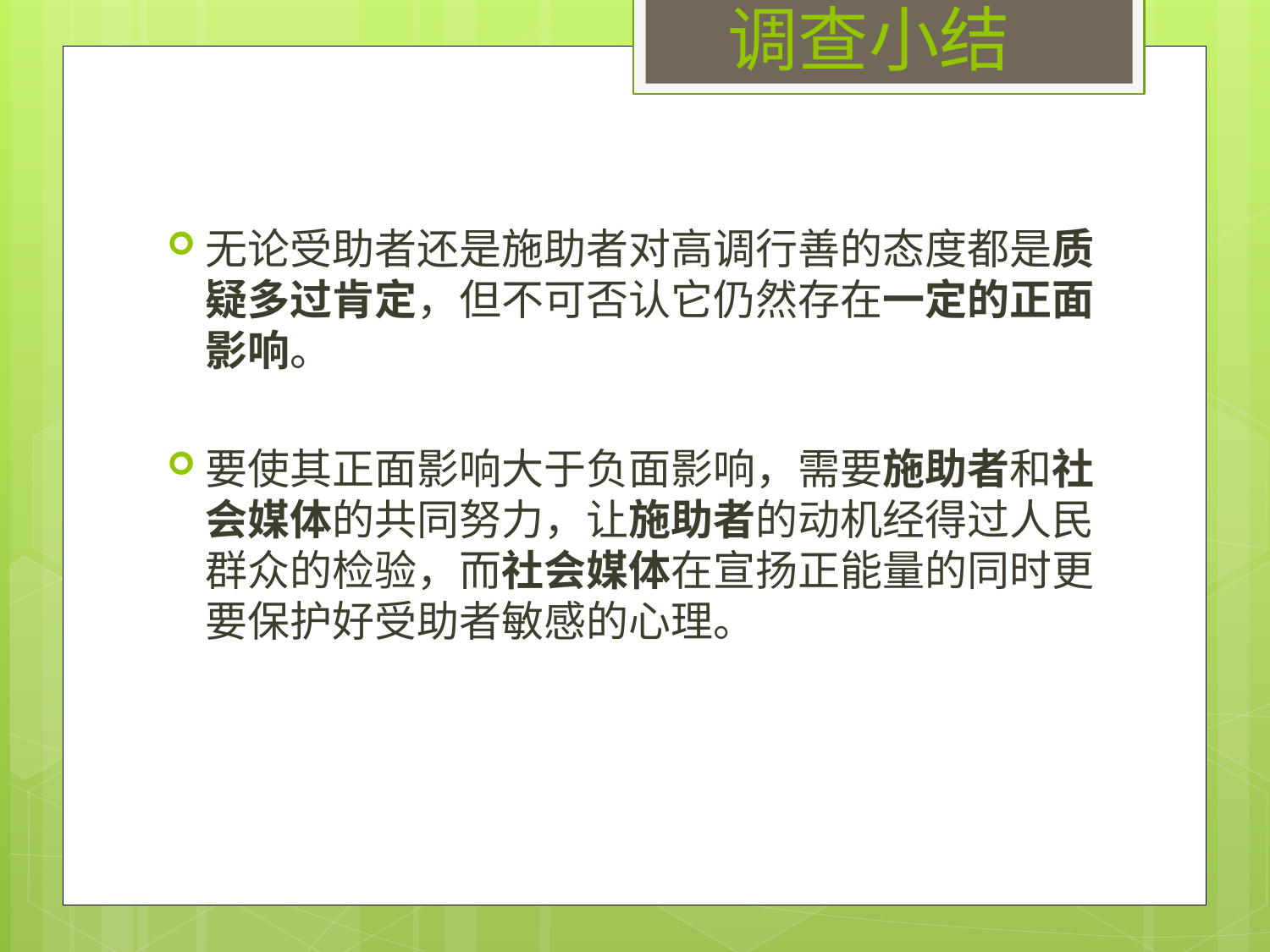

# 调查小结
无论受助者还是施助者对高调行善的态度都是质疑多过肯定，但不可否认它仍然存在一定的正面影响。

要使其正面影响大于负面影响，需要施助者和社会媒体的共同努力，让施助者的动机经得过人民群众的检验，而社会媒体在宣扬正能量的同时更要保护好受助者敏感的心理。